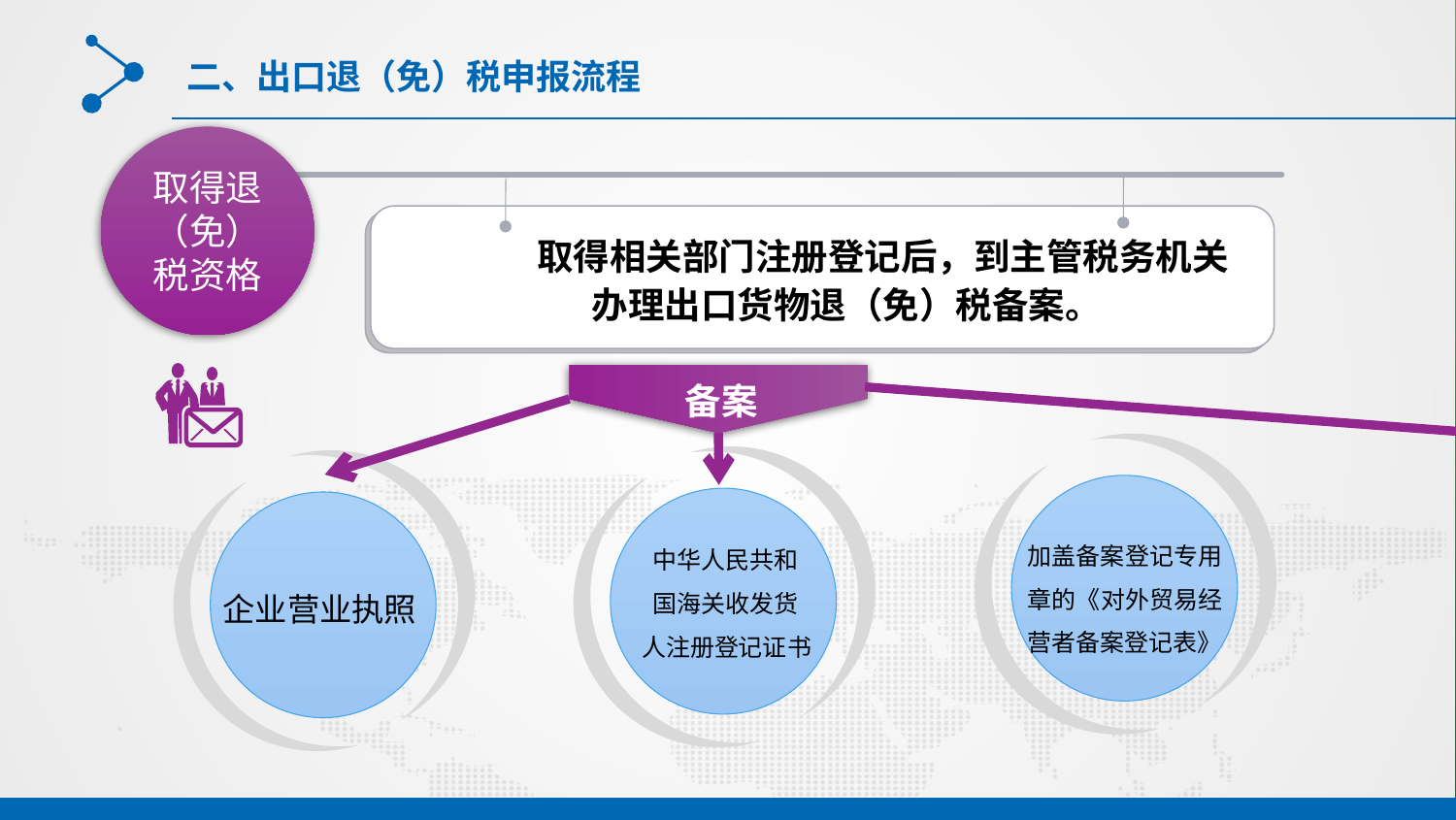

# 二、出口退（免）税申报流程
取得退（免）税资格

取得相关部门注册登记后，到主管税务机关办理出口货物退（免）税备案。

备案

加盖备案登记专用章的《对外贸易经营者备案登记表》
    中华人民共和
    国海关收发货
  人注册登记证书
企业营业执照
纳税服务
工作内容
要拓展
纳税服务
流程要优化
纳税服务
理念要更新